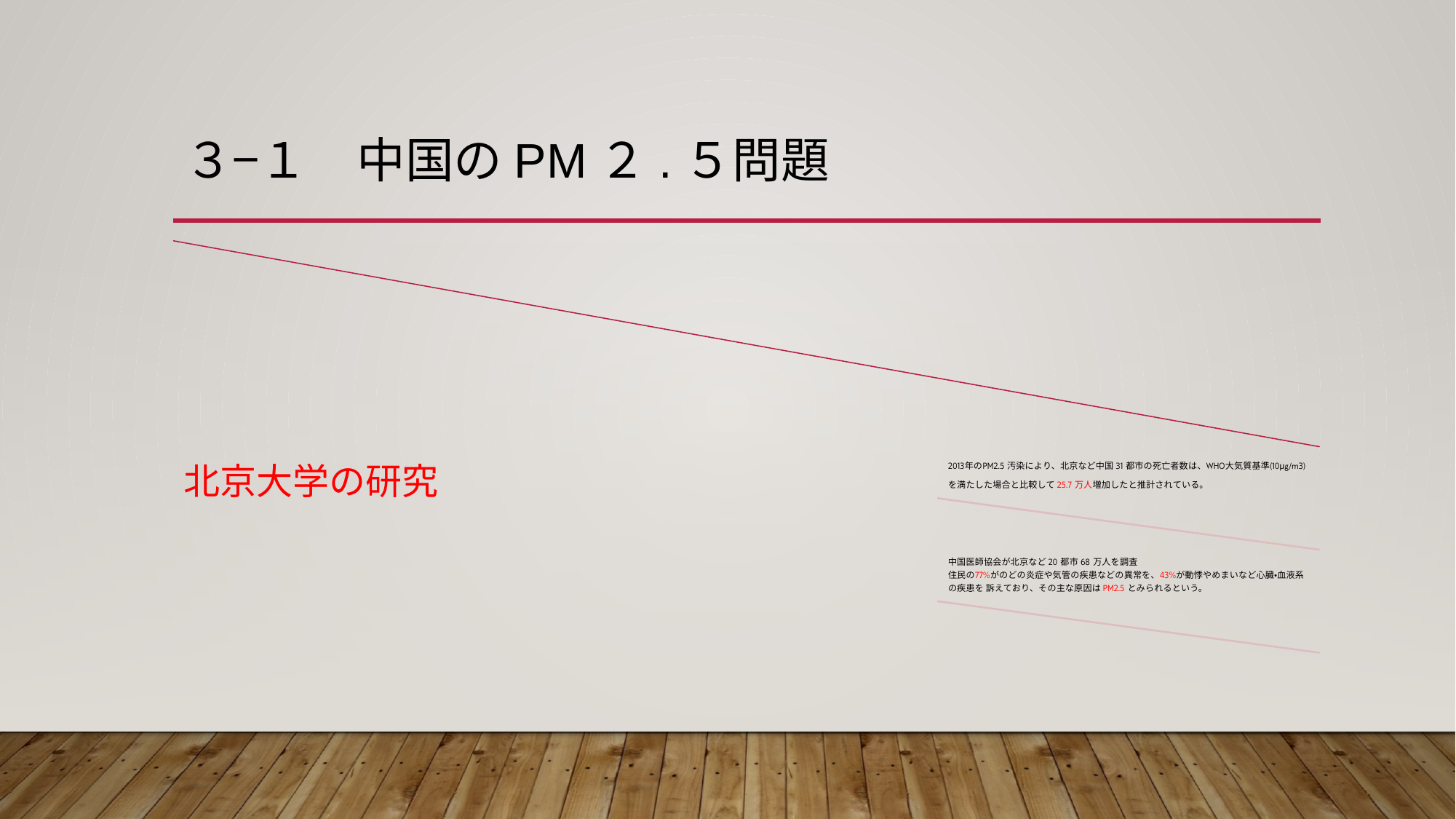

# ３−１　中国のPM２.５問題
北京大学の研究
2013年のPM2.5 汚染により、北京など中国 31 都市の死亡者数は、WHO大気質基準(10μg/m3)を満たした場合と比較して 25.7 万人増加したと推計されている。
中国医師協会が北京など 20 都市 68 万人を調査
住民の77%がのどの炎症や気管の疾患などの異常を、43%が動悸やめまいなど心臓・血液系の疾患を 訴えており、その主な原因は PM2.5 とみられるという。